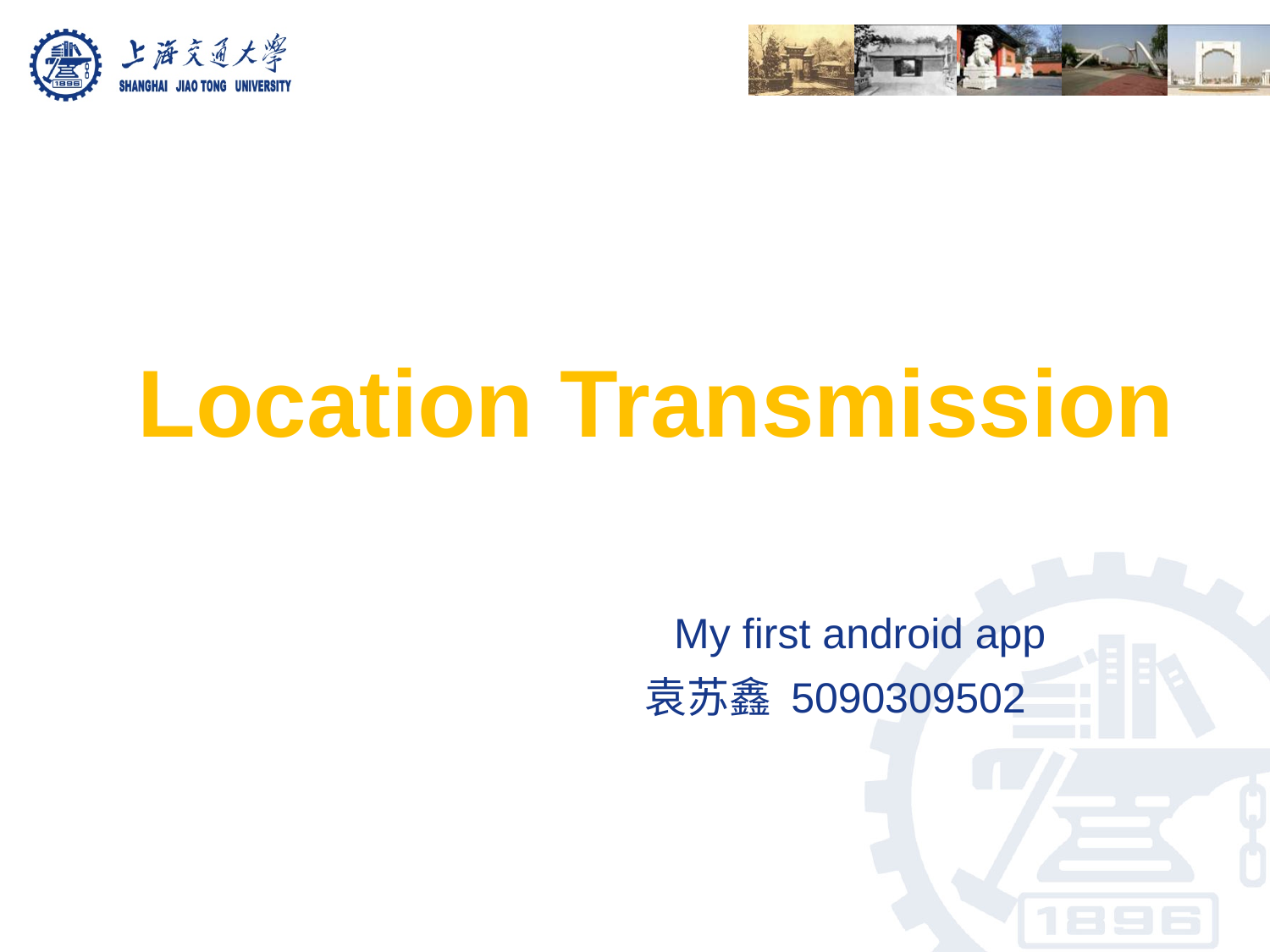

# Location Transmission
                                      My first android app
                                         袁苏鑫 5090309502